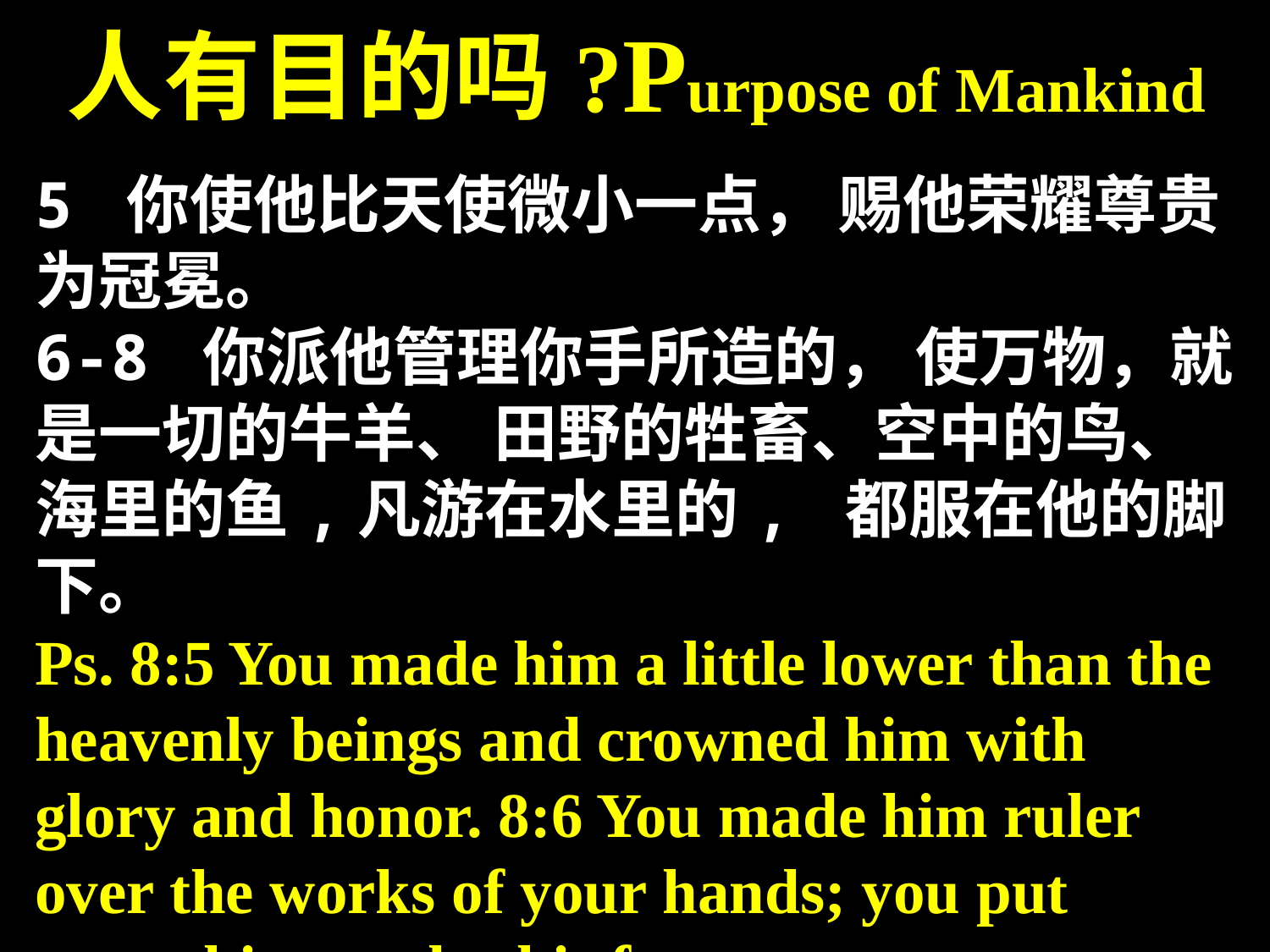

人有目的吗?Purpose of Mankind
5 你使他比天使微小一点， 赐他荣耀尊贵为冠冕。
6-8 你派他管理你手所造的， 使万物，就是一切的牛羊、 田野的牲畜、空中的鸟、海里的鱼,凡游在水里的, 都服在他的脚下。
Ps. 8:5 You made him a little lower than the heavenly beings and crowned him with glory and honor. 8:6 You made him ruler over the works of your hands; you put everything under his feet: